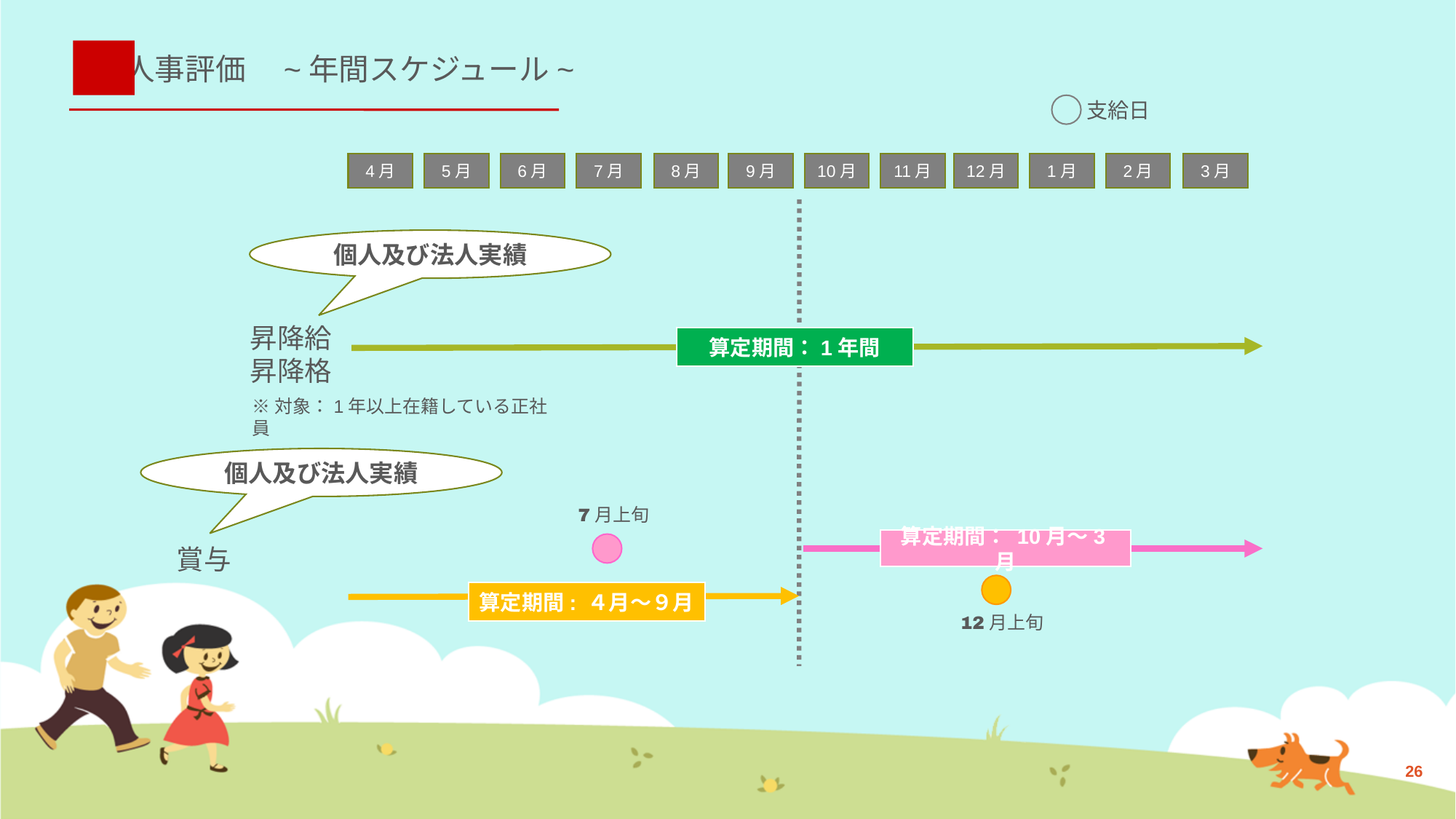

人事評価　~年間スケジュール~
支給日

4月
5月
6月
7月
8月
9月
10月
11月
12月
1月
2月
3月
個人及び法人実績
昇降給
昇降格
算定期間：1年間
※対象：1年以上在籍している正社員
個人及び法人実績
7月上旬
算定期間： 10月～3月

賞与

算定期間: ４月～９月
12月上旬
26